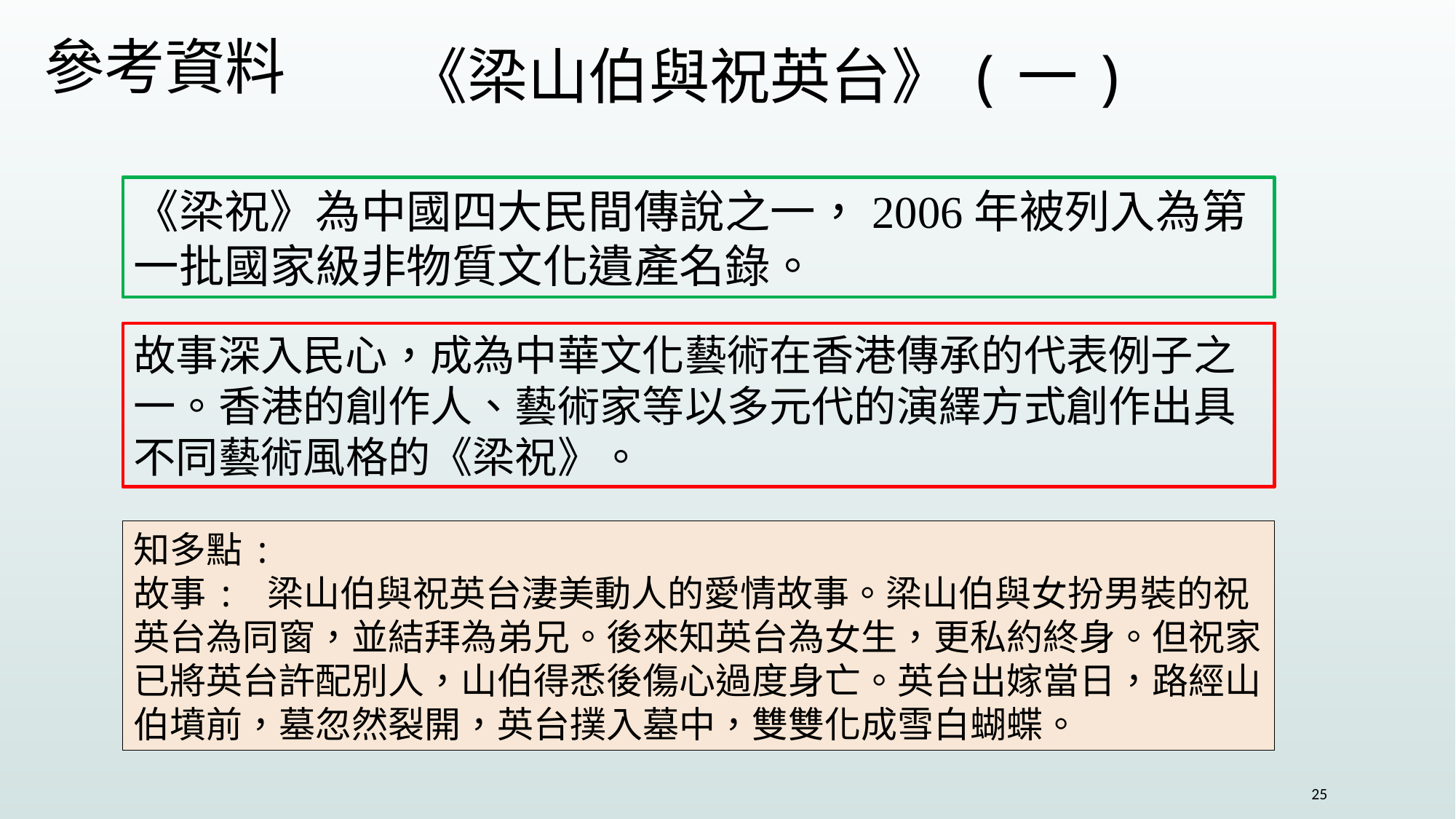

參考資料
《梁山伯與祝英台》(一)
《梁祝》為中國四大民間傳說之一，2006年被列入為第一批國家級非物質文化遺產名錄。
故事深入民心，成為中華文化藝術在香港傳承的代表例子之一。香港的創作人、藝術家等以多元代的演繹方式創作出具不同藝術風格的《梁祝》。
知多點:
故事: 梁山伯與祝英台淒美動人的愛情故事。梁山伯與女扮男裝的祝英台為同窗，並結拜為弟兄。後來知英台為女生，更私約終身。但祝家已將英台許配別人，山伯得悉後傷心過度身亡。英台出嫁當日，路經山伯墳前，墓忽然裂開，英台撲入墓中，雙雙化成雪白蝴蝶。
25